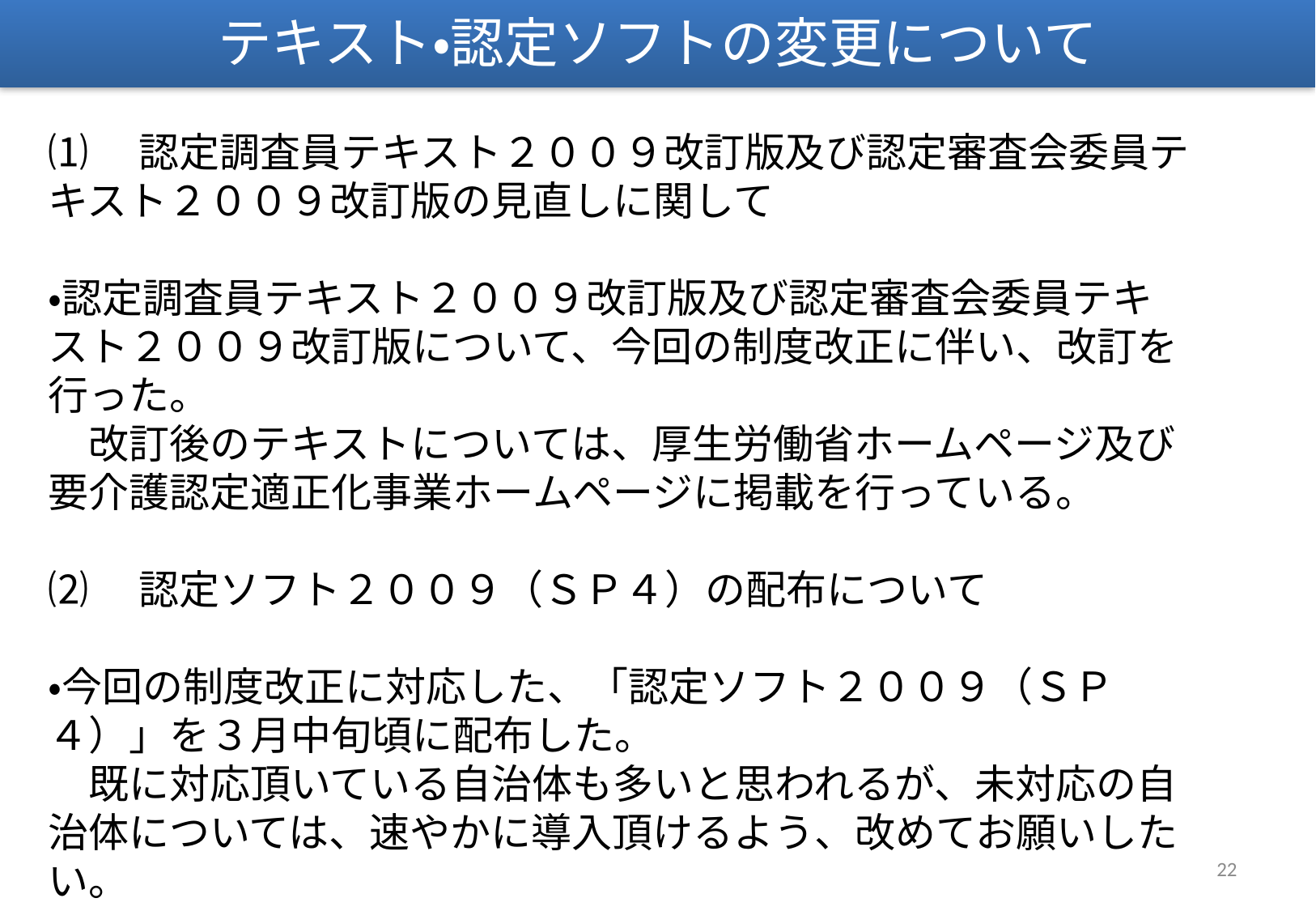

テキスト・認定ソフトの変更について
⑴　認定調査員テキスト２００９改訂版及び認定審査会委員テキスト２００９改訂版の見直しに関して

・認定調査員テキスト２００９改訂版及び認定審査会委員テキスト２００９改訂版について、今回の制度改正に伴い、改訂を行った。
　改訂後のテキストについては、厚生労働省ホームページ及び要介護認定適正化事業ホームページに掲載を行っている。

⑵　認定ソフト２００９（ＳＰ４）の配布について

・今回の制度改正に対応した、「認定ソフト２００９（ＳＰ４）」を３月中旬頃に配布した。
　既に対応頂いている自治体も多いと思われるが、未対応の自治体については、速やかに導入頂けるよう、改めてお願いしたい。
22